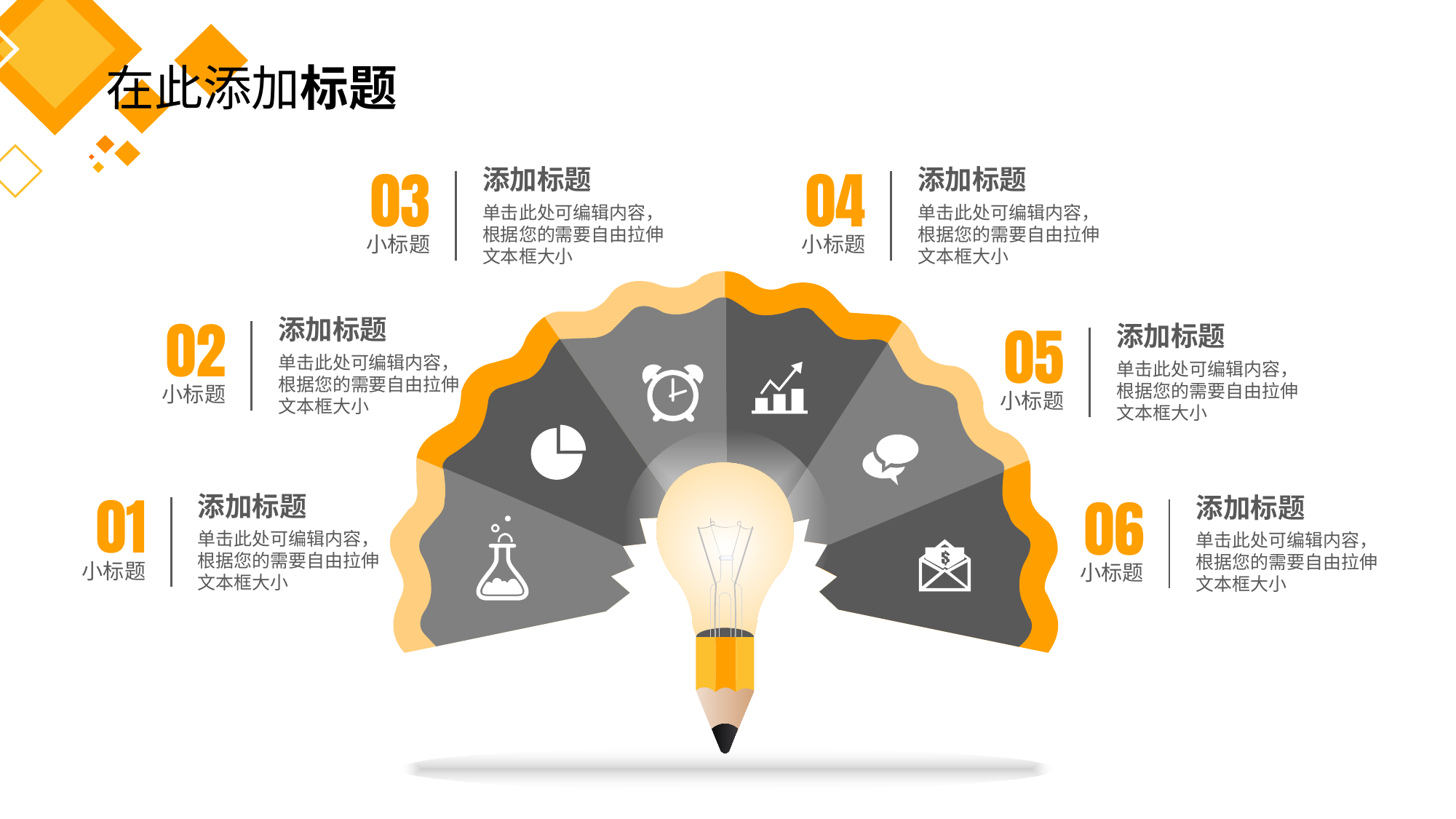

在此添加标题
03
添加标题
单击此处可编辑内容，根据您的需要自由拉伸文本框大小
小标题
04
添加标题
单击此处可编辑内容，根据您的需要自由拉伸文本框大小
小标题

02
添加标题
单击此处可编辑内容，根据您的需要自由拉伸文本框大小
小标题

05
添加标题
单击此处可编辑内容，根据您的需要自由拉伸文本框大小
小标题

01
添加标题
单击此处可编辑内容，根据您的需要自由拉伸文本框大小
小标题
06
添加标题
单击此处可编辑内容，根据您的需要自由拉伸文本框大小
小标题